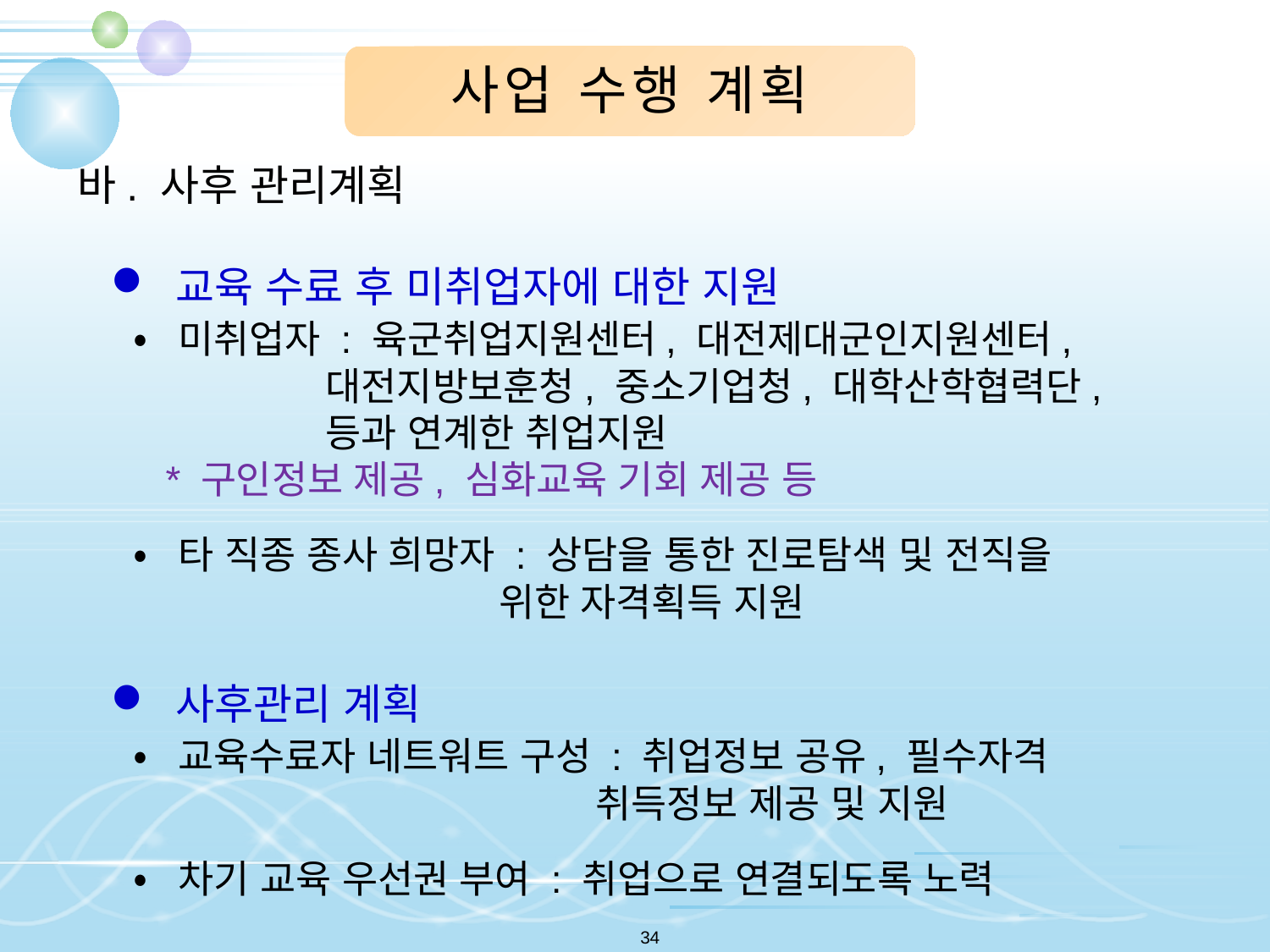

사업 수행 계획
바. 사후 관리계획
 교육 수료 후 미취업자에 대한 지원
  •  미취업자 : 육군취업지원센터, 대전제대군인지원센터,
                   대전지방보훈청, 중소기업청, 대학산학협력단,
                   등과 연계한 취업지원
     * 구인정보 제공, 심화교육 기회 제공 등
  •  타 직종 종사 희망자 : 상담을 통한 진로탐색 및 전직을
                                   위한 자격획득 지원
 사후관리 계획
  •  교육수료자 네트워트 구성 : 취업정보 공유, 필수자격
                                            취득정보 제공 및 지원
  •  차기 교육 우선권 부여 : 취업으로 연결되도록 노력
34